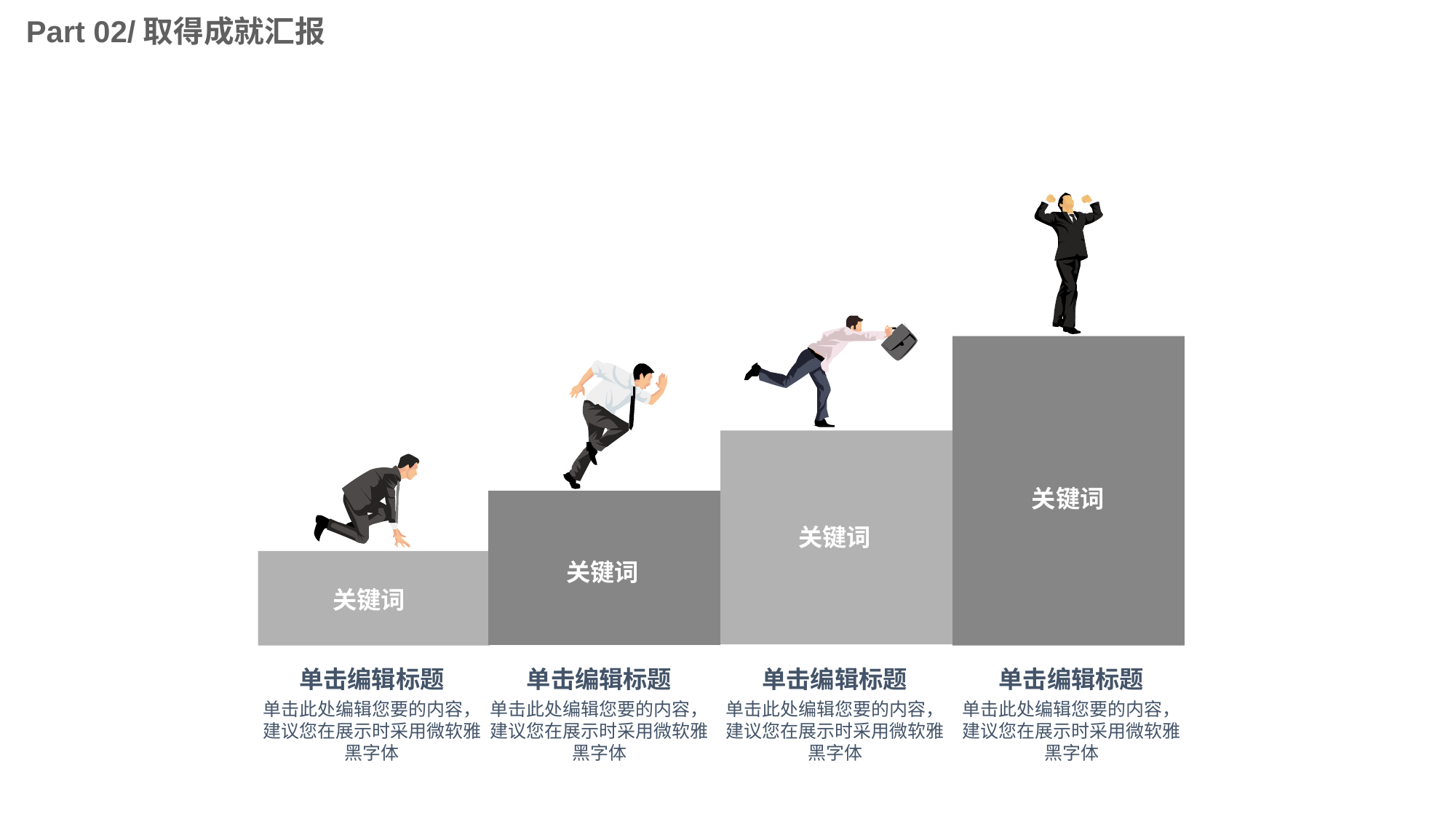

Part 02/取得成就汇报

关键词

关键词

关键词
关键词
单击编辑标题
单击编辑标题
单击编辑标题
单击编辑标题
单击此处编辑您要的内容，建议您在展示时采用微软雅黑字体
单击此处编辑您要的内容，建议您在展示时采用微软雅黑字体
单击此处编辑您要的内容，建议您在展示时采用微软雅黑字体
单击此处编辑您要的内容，建议您在展示时采用微软雅黑字体